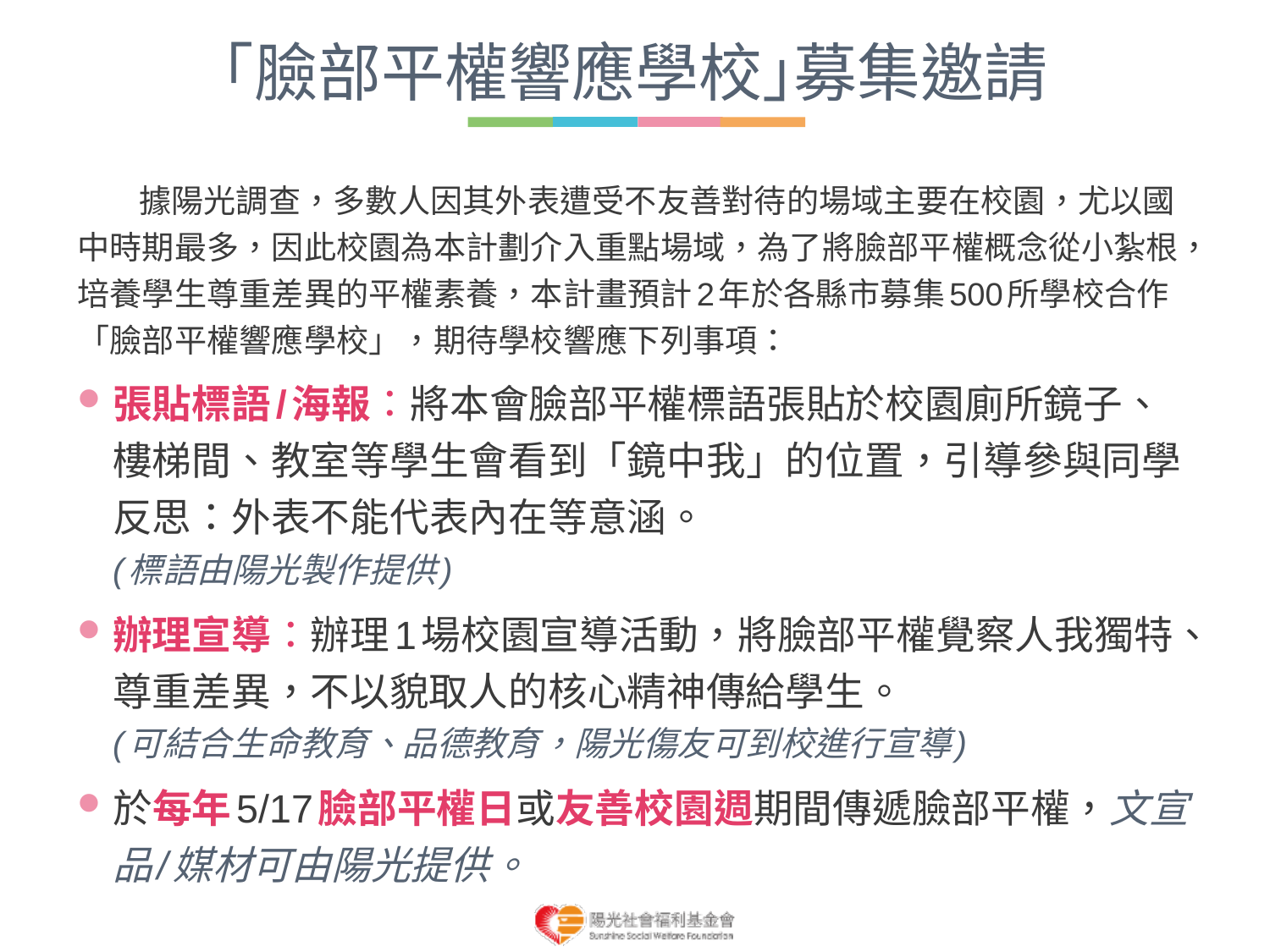

# ｢臉部平權響應學校｣募集邀請
        據陽光調查，多數人因其外表遭受不友善對待的場域主要在校園，尤以國中時期最多，因此校園為本計劃介入重點場域，為了將臉部平權概念從小紮根，培養學生尊重差異的平權素養，本計畫預計2年於各縣市募集500所學校合作「臉部平權響應學校」，期待學校響應下列事項：
張貼標語/海報：將本會臉部平權標語張貼於校園廁所鏡子、樓梯間、教室等學生會看到「鏡中我」的位置，引導參與同學反思：外表不能代表內在等意涵。
(標語由陽光製作提供)
辦理宣導：辦理1場校園宣導活動，將臉部平權覺察人我獨特、尊重差異，不以貌取人的核心精神傳給學生。
(可結合生命教育、品德教育，陽光傷友可到校進行宣導)
於每年5/17臉部平權日或友善校園週期間傳遞臉部平權，文宣品/媒材可由陽光提供。